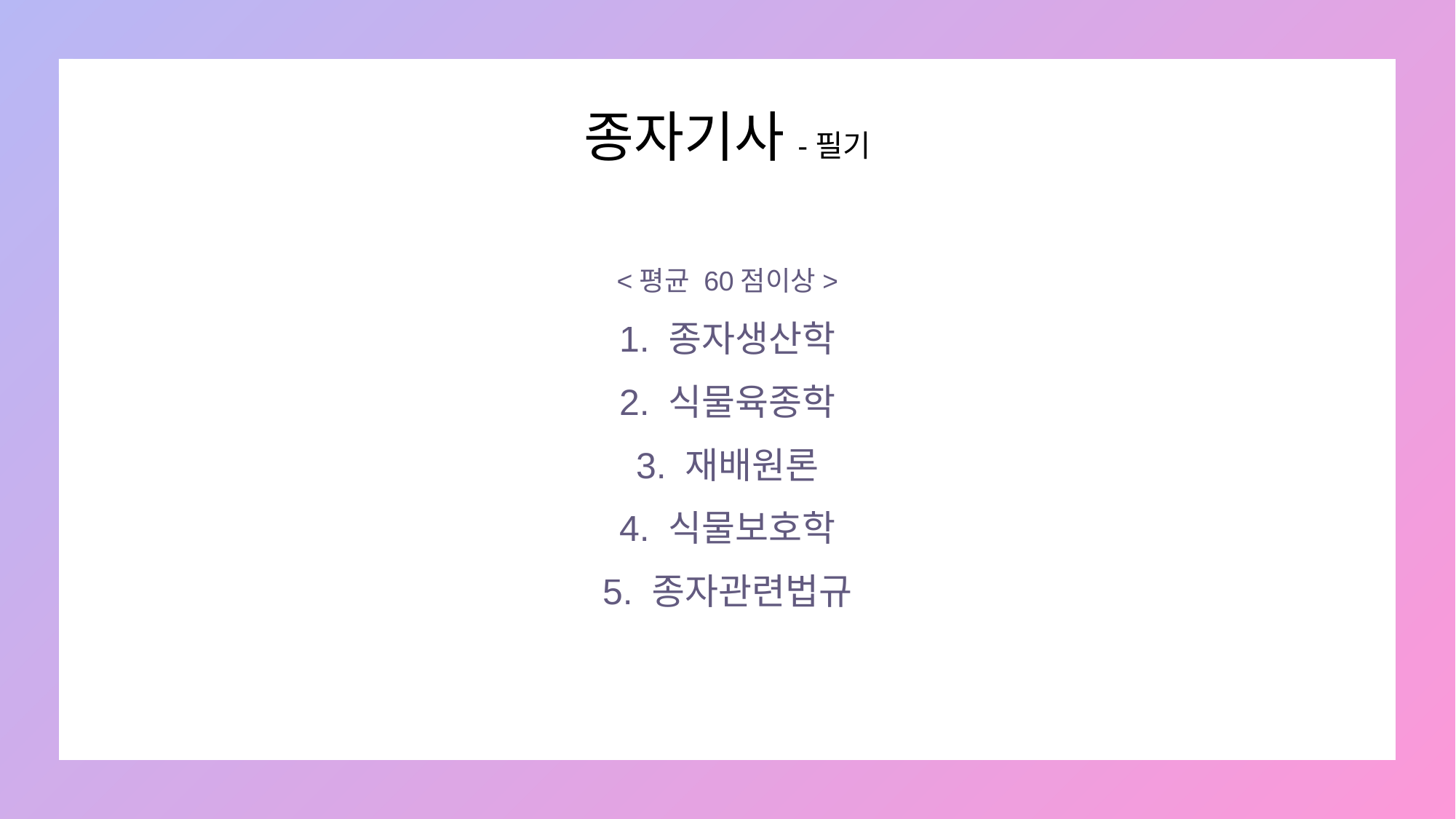

# 종자기사-필기
<평균 60점이상>
1. 종자생산학
2. 식물육종학
3. 재배원론
4. 식물보호학
5. 종자관련법규